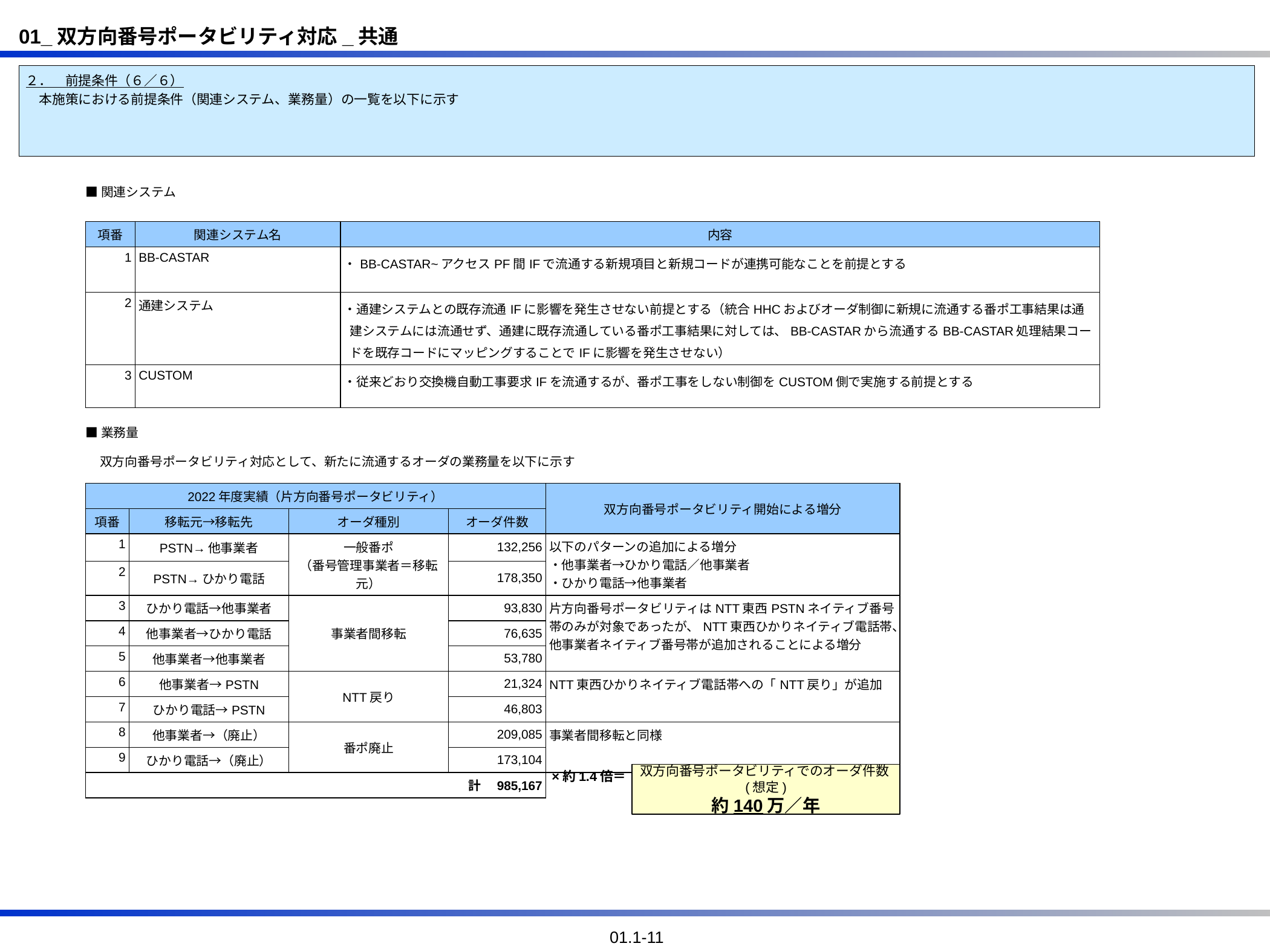

２．　前提条件（６／６）
　本施策における前提条件（関連システム、業務量）の一覧を以下に示す
■関連システム
| 項番 | 関連システム名 | 内容 |
| --- | --- | --- |
| 1 | BB-CASTAR | ・BB-CASTAR~アクセスPF間IFで流通する新規項目と新規コードが連携可能なことを前提とする |
| 2 | 通建システム | ・通建システムとの既存流通IFに影響を発生させない前提とする（統合HHCおよびオーダ制御に新規に流通する番ポ工事結果は通建システムには流通せず、通建に既存流通している番ポ工事結果に対しては、BB-CASTARから流通するBB-CASTAR処理結果コードを既存コードにマッピングすることでIFに影響を発生させない） |
| 3 | CUSTOM | ・従来どおり交換機自動工事要求IFを流通するが、番ポ工事をしない制御をCUSTOM側で実施する前提とする |
■業務量
双方向番号ポータビリティ対応として、新たに流通するオーダの業務量を以下に示す
| 2022年度実績（片方向番号ポータビリティ） |  |  |  | 双方向番号ポータビリティ開始による増分 |
| --- | --- | --- | --- | --- |
| 項番 | 移転元→移転先 | オーダ種別 | オーダ件数 | 双方向番号ポータビリティ開始による増分 |
| 1 | PSTN→他事業者 | 一般番ポ （番号管理事業者＝移転元） | 132,256 | 以下のパターンの追加による増分 ・他事業者→ひかり電話／他事業者 ・ひかり電話→他事業者 |
| 2 | PSTN→ひかり電話 |  | 178,350 |  |
| 3 | ひかり電話→他事業者 | 事業者間移転 | 93,830 | 片方向番号ポータビリティはNTT東西PSTNネイティブ番号帯のみが対象であったが、NTT東西ひかりネイティブ電話帯、他事業者ネイティブ番号帯が追加されることによる増分 |
| 4 | 他事業者→ひかり電話 |  | 76,635 |  |
| 5 | 他事業者→他事業者 |  | 53,780 |  |
| 6 | 他事業者→PSTN | NTT戻り | 21,324 | NTT東西ひかりネイティブ電話帯への「NTT戻り」が追加 |
| 7 | ひかり電話→PSTN |  | 46,803 |  |
| 8 | 他事業者→（廃止） | 番ポ廃止 | 209,085 | 事業者間移転と同様 |
| 9 | ひかり電話→（廃止） |  | 173,104 |  |
| 計　985,167 |  |  | 985,167 |  |
×約1.4倍＝
双方向番号ポータビリティでのオーダ件数(想定)
約140万／年
01.1-11